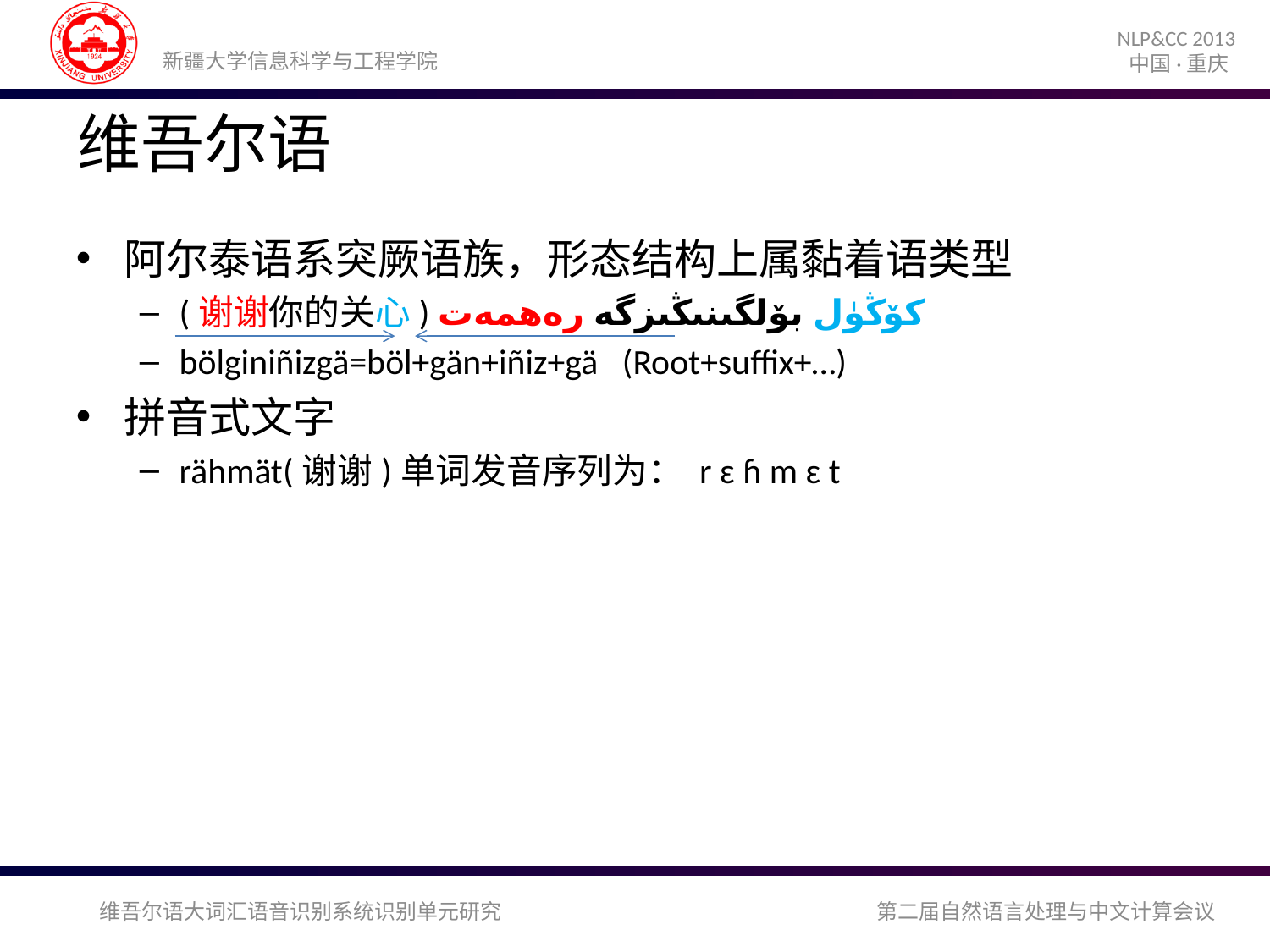

# 维吾尔语
阿尔泰语系突厥语族，形态结构上属黏着语类型
(谢谢你的关心) كۆڭۈل بۆلگىنىڭىزگە رەھمەت
bölginiñizgä=böl+gän+iñiz+gä   (Root+suffix+…)
拼音式文字
rähmät(谢谢)单词发音序列为： r ɛ ɦ m ɛ t